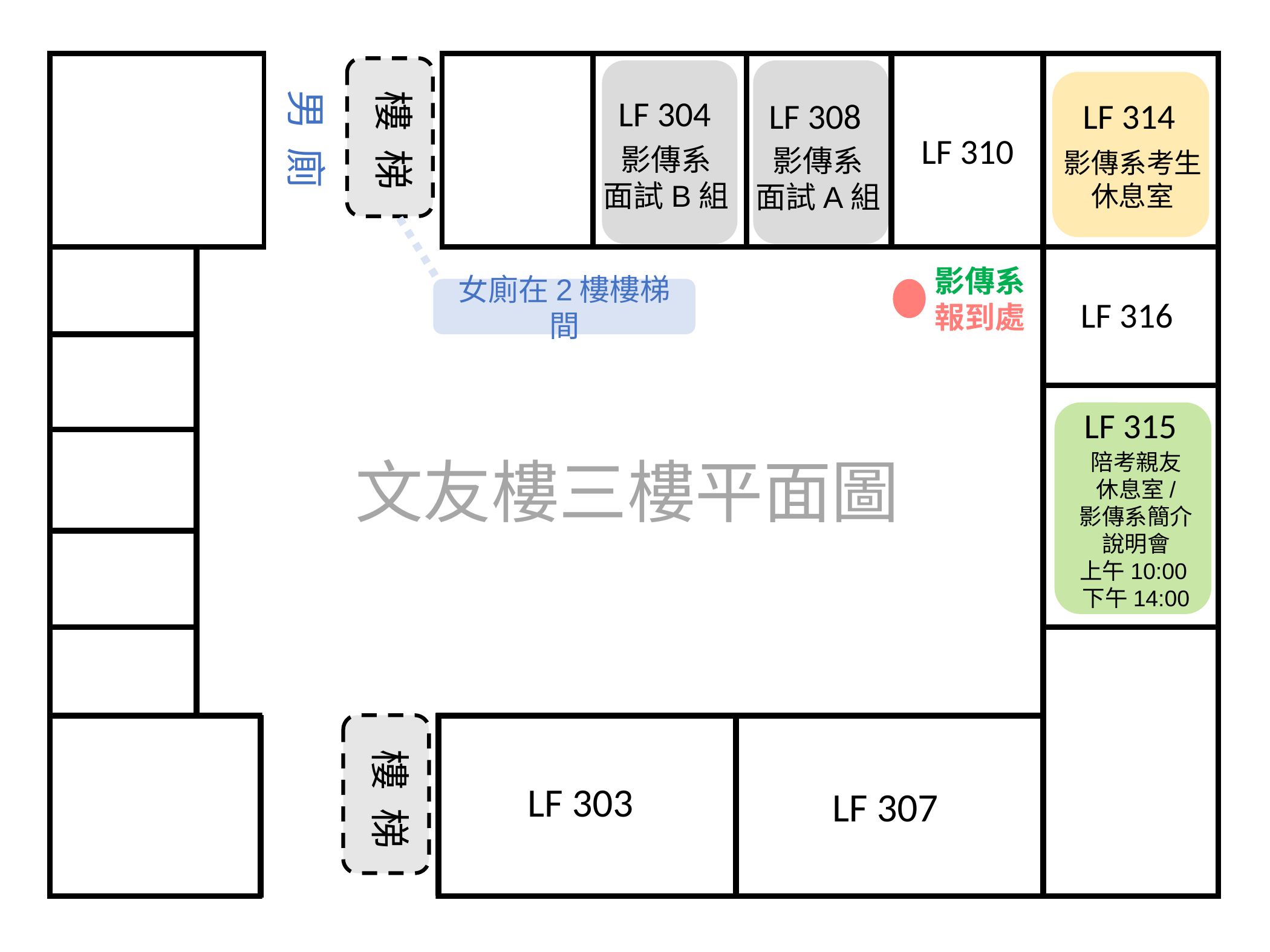

男  廁
樓  梯
LF 304
LF 314
LF 308
LF 310
影傳系
面試B組
影傳系
面試A組
影傳系考生
休息室
影傳系
報到處
女廁在2樓樓梯間

LF 316
LF 315

陪考親友
休息室/
影傳系簡介
說明會
上午10:00下午14:00
文友樓三樓平面圖

樓  梯
LF 303
LF 307